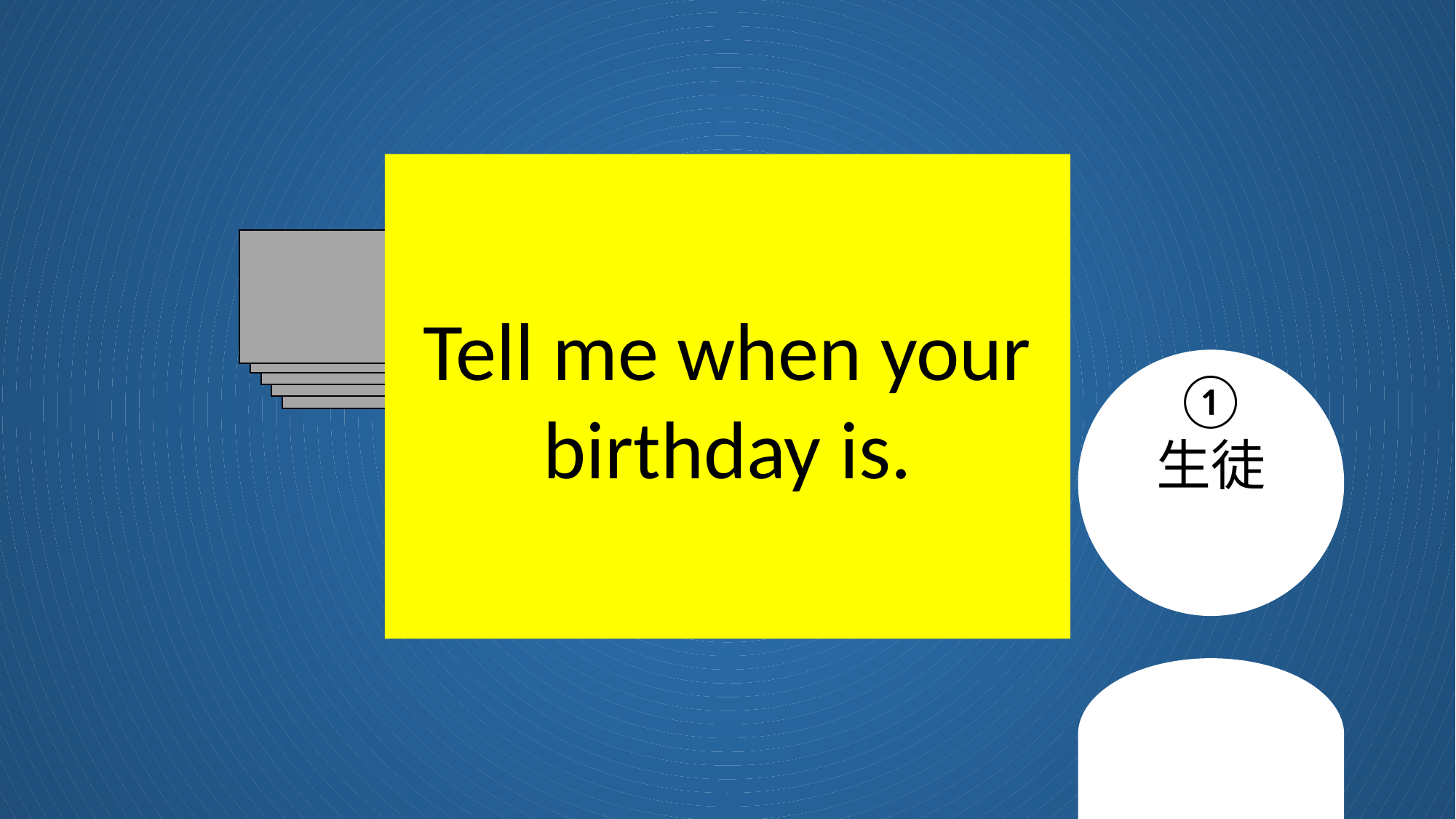

#
Tell me when your birthday is.

①
生徒